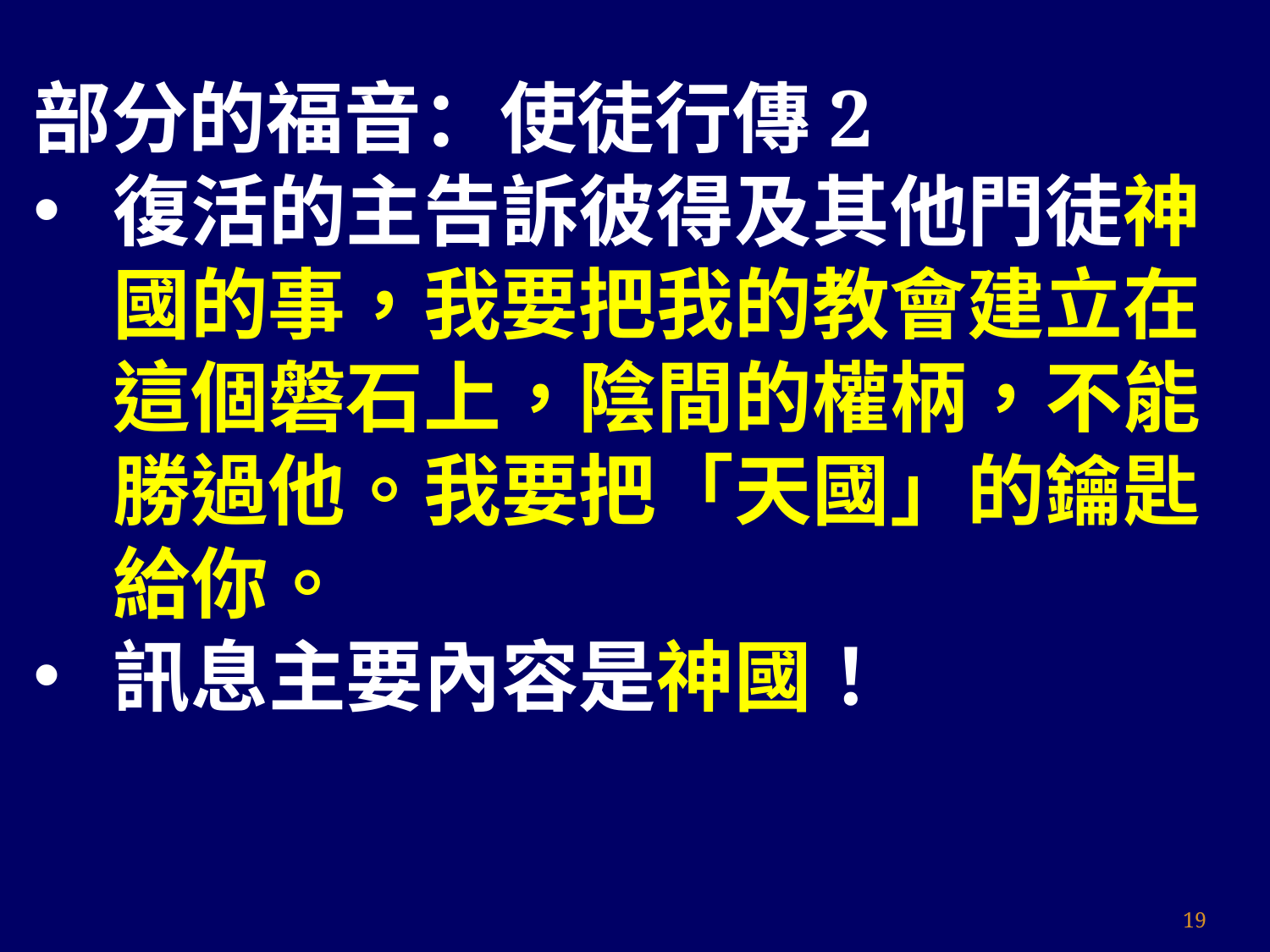

部分的福音：使徒行傳2
復活的主告訴彼得及其他門徒神國的事，我要把我的教會建立在這個磐石上，陰間的權柄，不能勝過他。我要把「天國」的鑰匙給你。
訊息主要內容是神國！
19